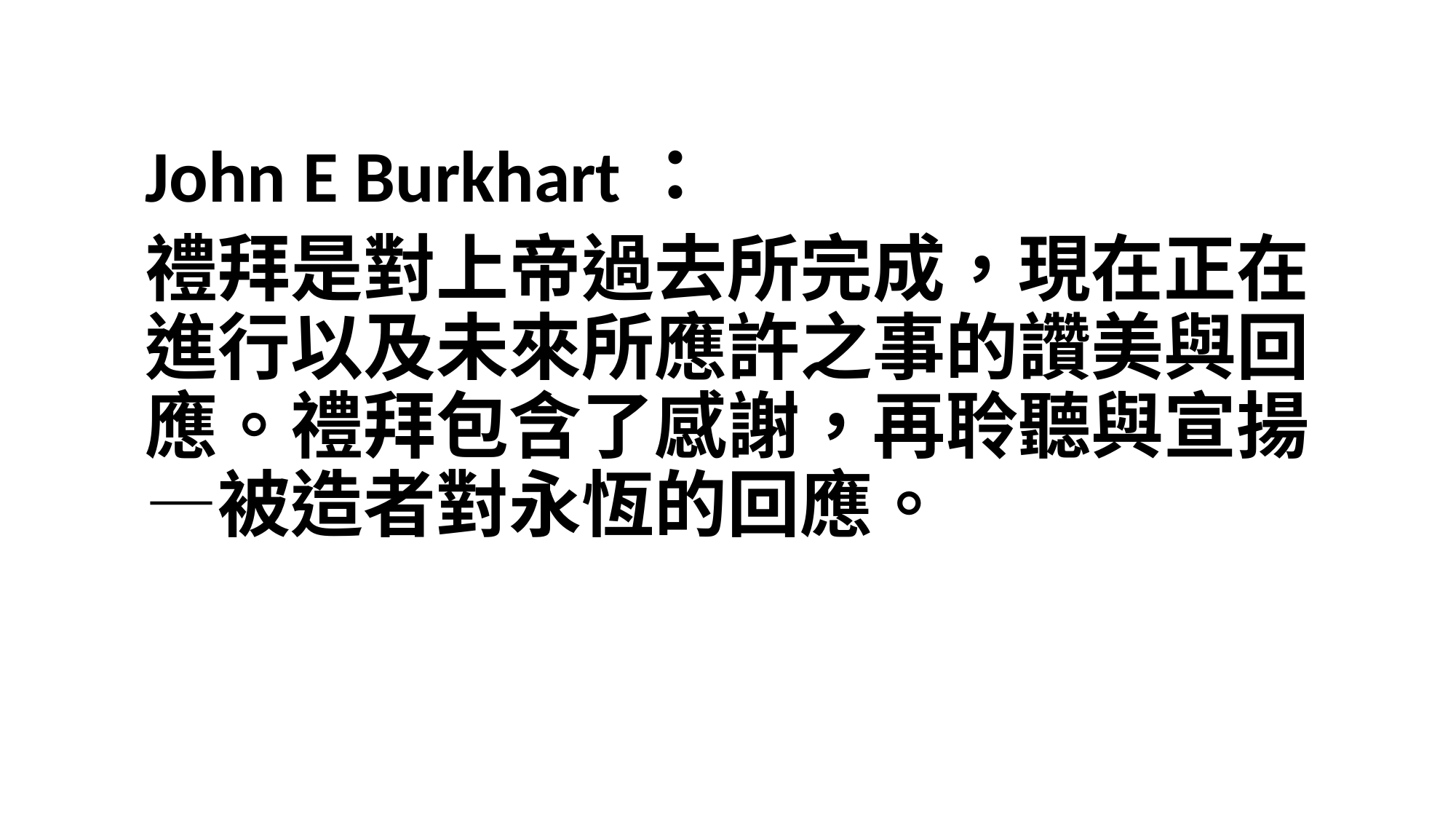

John E Burkhart：
禮拜是對上帝過去所完成，現在正在進行以及未來所應許之事的讚美與回應。禮拜包含了感謝，再聆聽與宣揚—被造者對永恆的回應。